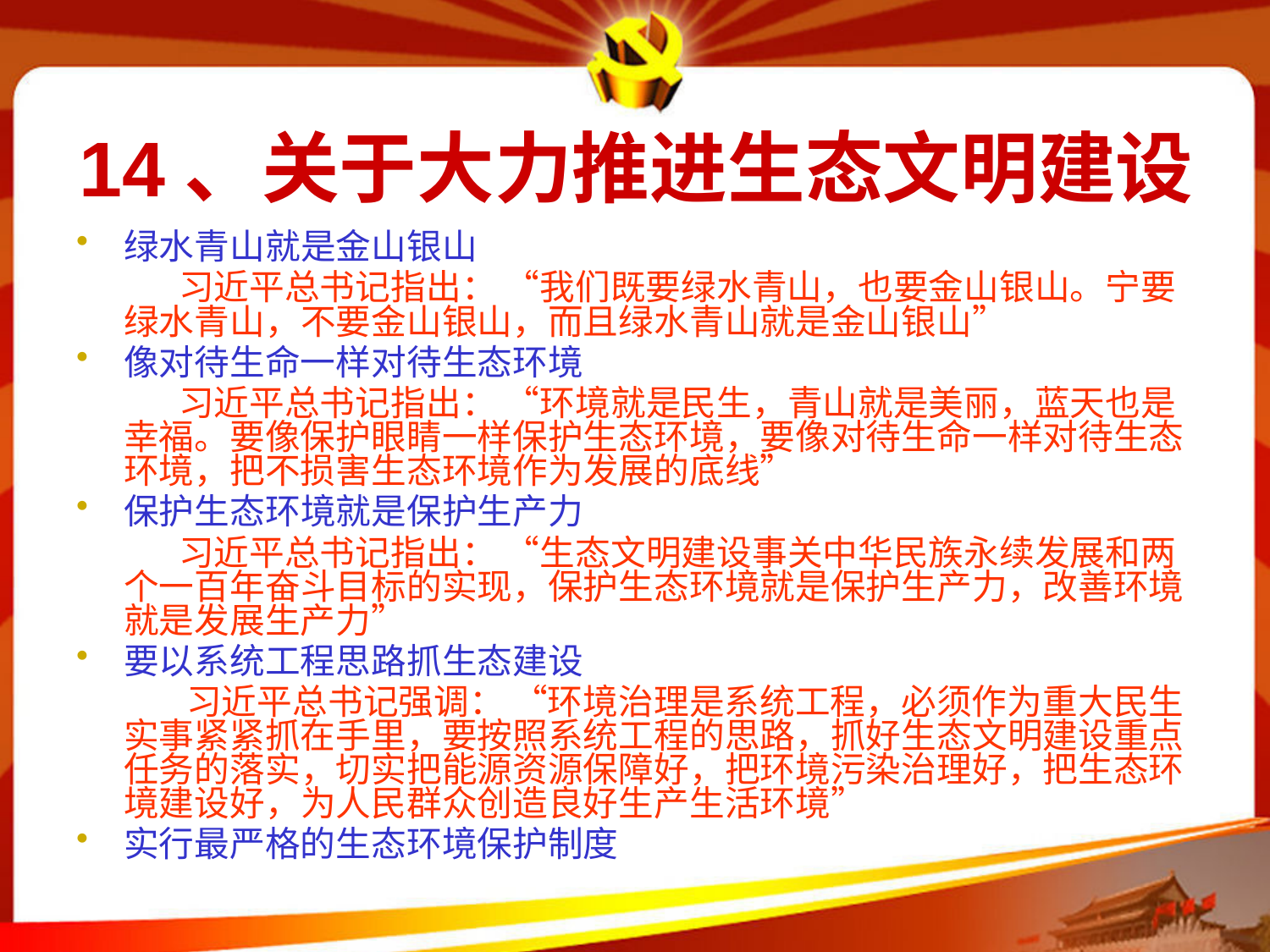

# 14、关于大力推进生态文明建设
绿水青山就是金山银山
            习近平总书记指出： “我们既要绿水青山，也要金山银山。宁要绿水青山，不要金山银山，而且绿水青山就是金山银山”
像对待生命一样对待生态环境
            习近平总书记指出： “环境就是民生，青山就是美丽，蓝天也是幸福。要像保护眼睛一样保护生态环境，要像对待生命一样对待生态环境，把不损害生态环境作为发展的底线”
保护生态环境就是保护生产力
            习近平总书记指出： “生态文明建设事关中华民族永续发展和两个一百年奋斗目标的实现，保护生态环境就是保护生产力，改善环境就是发展生产力”
要以系统工程思路抓生态建设
             习近平总书记强调： “环境治理是系统工程，必须作为重大民生实事紧紧抓在手里，要按照系统工程的思路，抓好生态文明建设重点任务的落实，切实把能源资源保障好，把环境污染治理好，把生态环境建设好，为人民群众创造良好生产生活环境”
实行最严格的生态环境保护制度